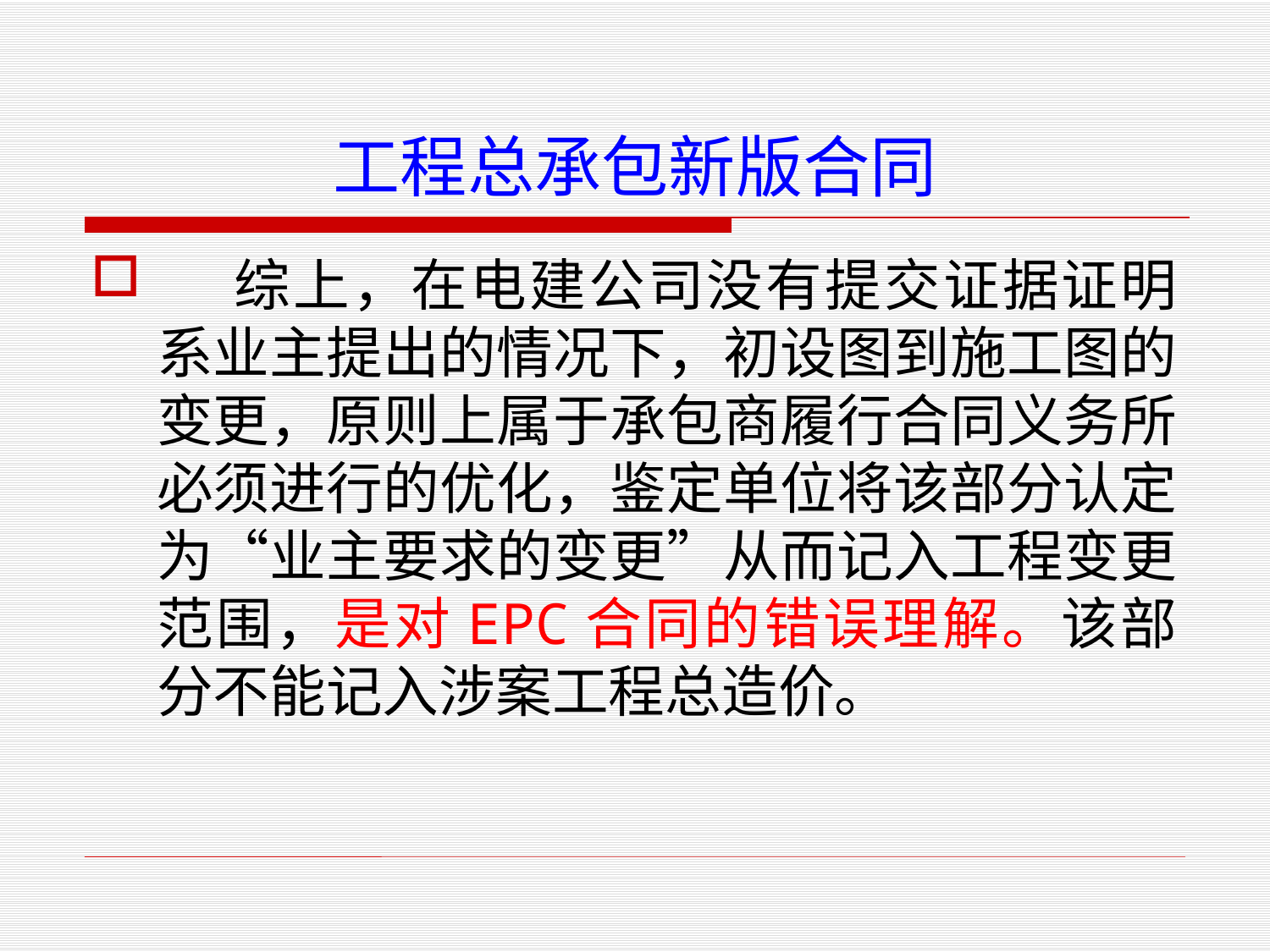

# 工程总承包新版合同
    综上，在电建公司没有提交证据证明系业主提出的情况下，初设图到施工图的变更，原则上属于承包商履行合同义务所必须进行的优化，鉴定单位将该部分认定为“业主要求的变更”从而记入工程变更范围，是对EPC合同的错误理解。该部分不能记入涉案工程总造价。